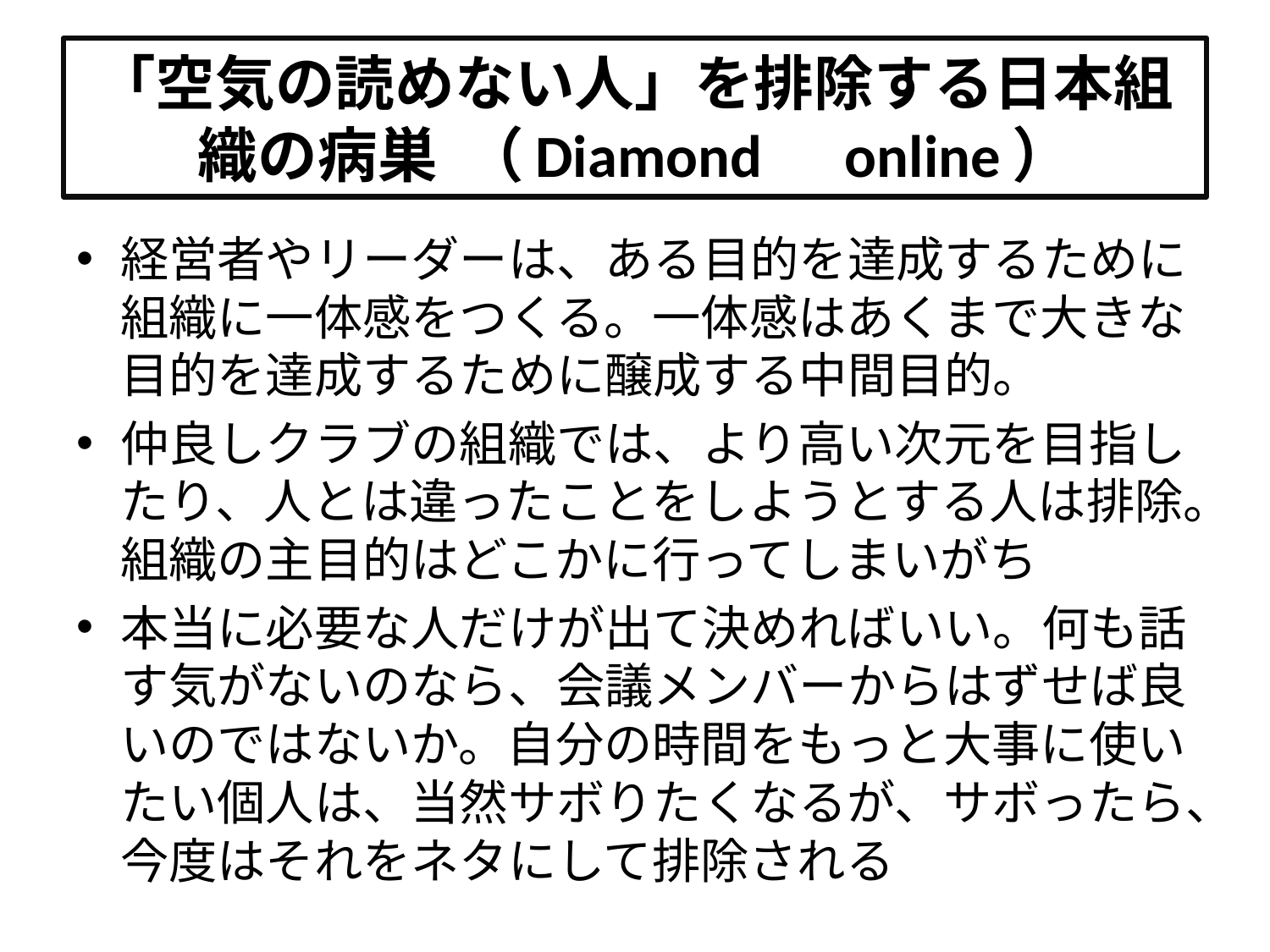

# 「空気の読めない人」を排除する日本組織の病巣  （Diamond　online）
経営者やリーダーは、ある目的を達成するために組織に一体感をつくる。一体感はあくまで大きな目的を達成するために醸成する中間目的。
仲良しクラブの組織では、より高い次元を目指したり、人とは違ったことをしようとする人は排除。組織の主目的はどこかに行ってしまいがち
本当に必要な人だけが出て決めればいい。何も話す気がないのなら、会議メンバーからはずせば良いのではないか。自分の時間をもっと大事に使いたい個人は、当然サボりたくなるが、サボったら、今度はそれをネタにして排除される